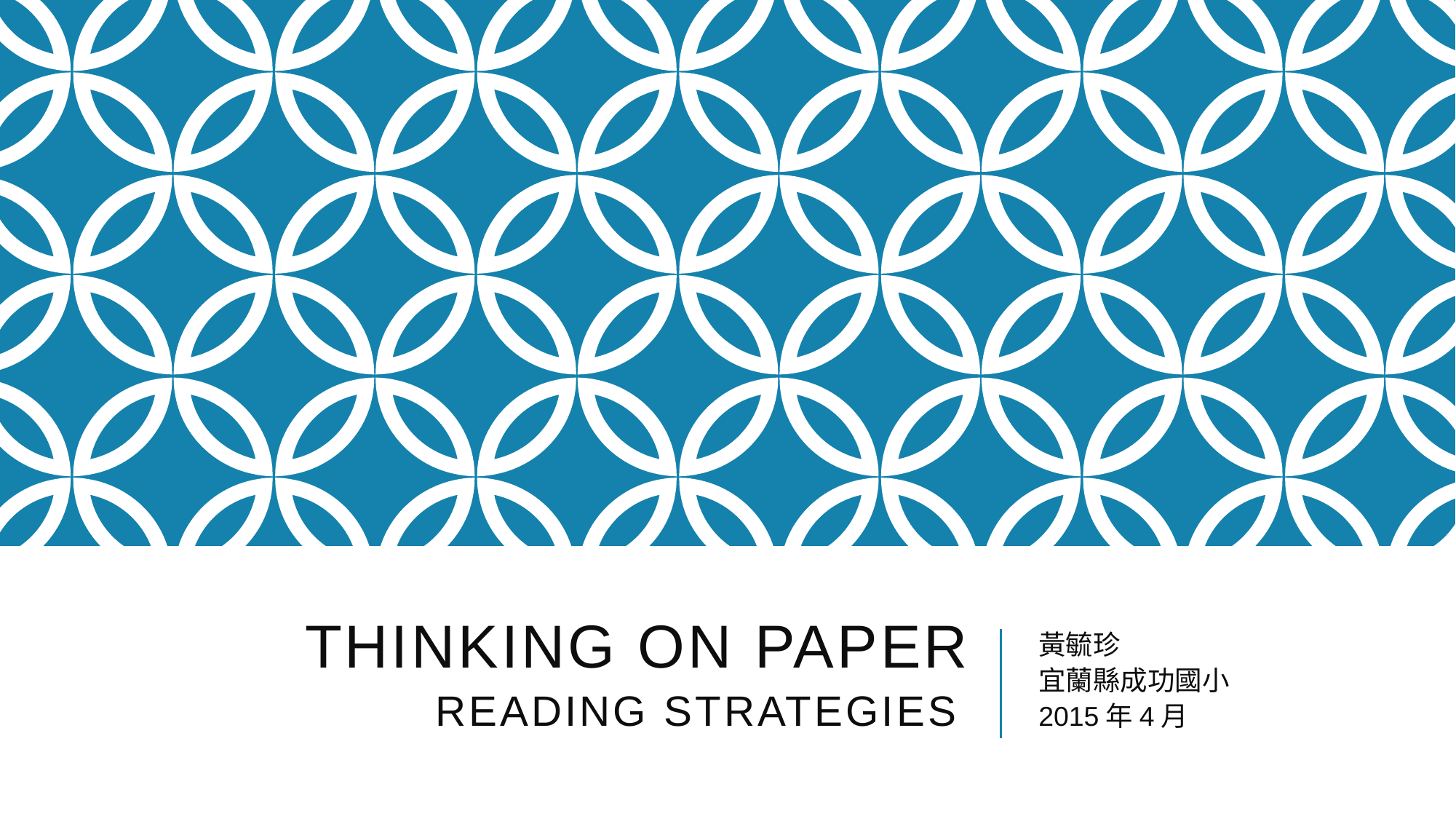

# Thinking on Paper Reading Strategies
黃毓珍
宜蘭縣成功國小
2015年4月